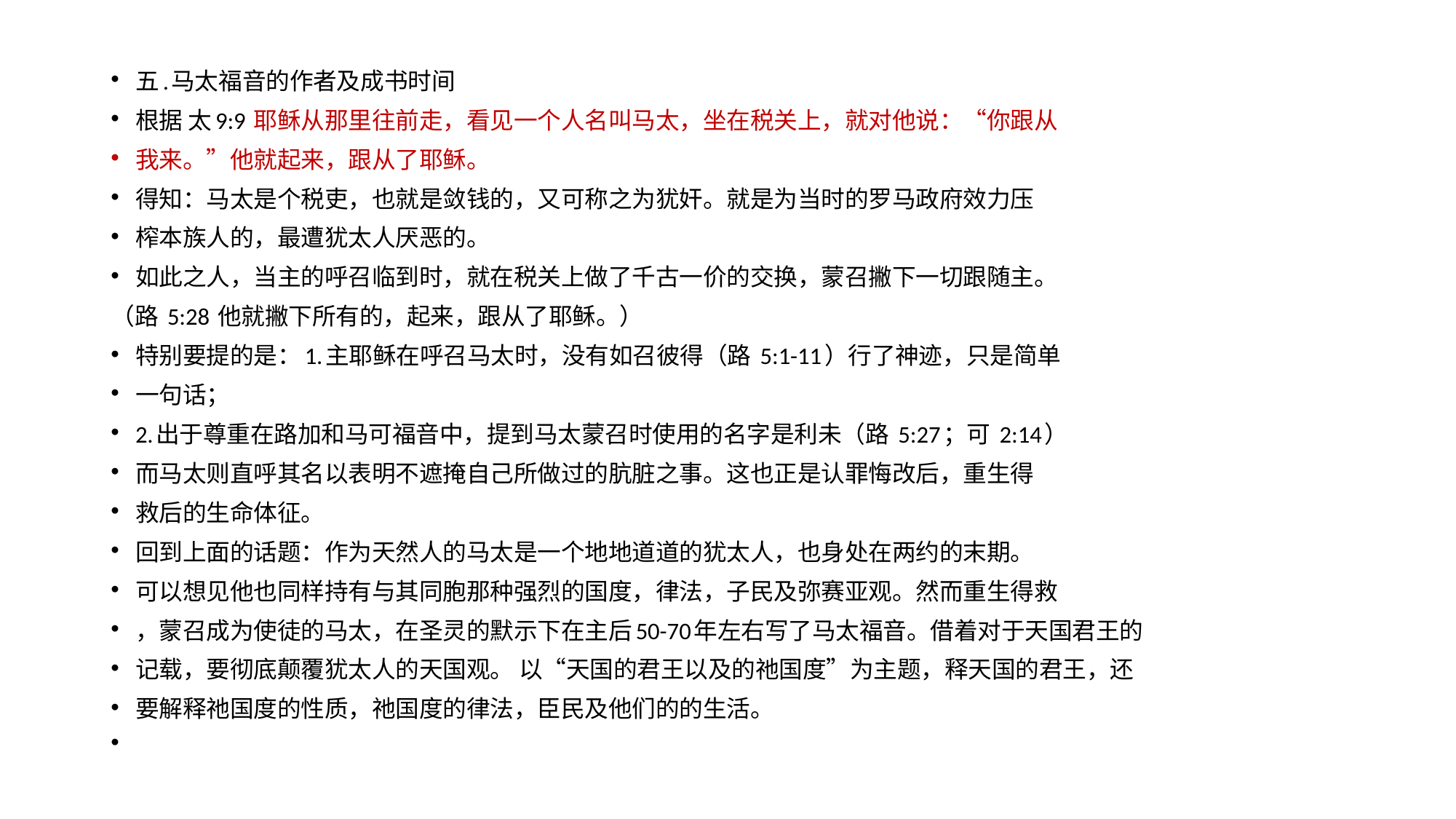

五.马太福音的作者及成书时间
根据 太9:9 耶稣从那里往前走，看见一个人名叫马太，坐在税关上，就对他说：“你跟从
我来。”他就起来，跟从了耶稣。
得知：马太是个税吏，也就是敛钱的，又可称之为犹奸。就是为当时的罗马政府效力压
榨本族人的，最遭犹太人厌恶的。
如此之人，当主的呼召临到时，就在税关上做了千古一价的交换，蒙召撇下一切跟随主。
（路 5:28 他就撇下所有的，起来，跟从了耶稣。）
特别要提的是：1.主耶稣在呼召马太时，没有如召彼得（路 5:1-11）行了神迹，只是简单
一句话；
2.出于尊重在路加和马可福音中，提到马太蒙召时使用的名字是利未（路 5:27；可 2:14）
而马太则直呼其名以表明不遮掩自己所做过的肮脏之事。这也正是认罪悔改后，重生得
救后的生命体征。
回到上面的话题：作为天然人的马太是一个地地道道的犹太人，也身处在两约的末期。
可以想见他也同样持有与其同胞那种强烈的国度，律法，子民及弥赛亚观。然而重生得救
，蒙召成为使徒的马太，在圣灵的默示下在主后50-70年左右写了马太福音。借着对于天国君王的
记载，要彻底颠覆犹太人的天国观。 以“天国的君王以及的祂国度”为主题，释天国的君王，还
要解释祂国度的性质，祂国度的律法，臣民及他们的的生活。